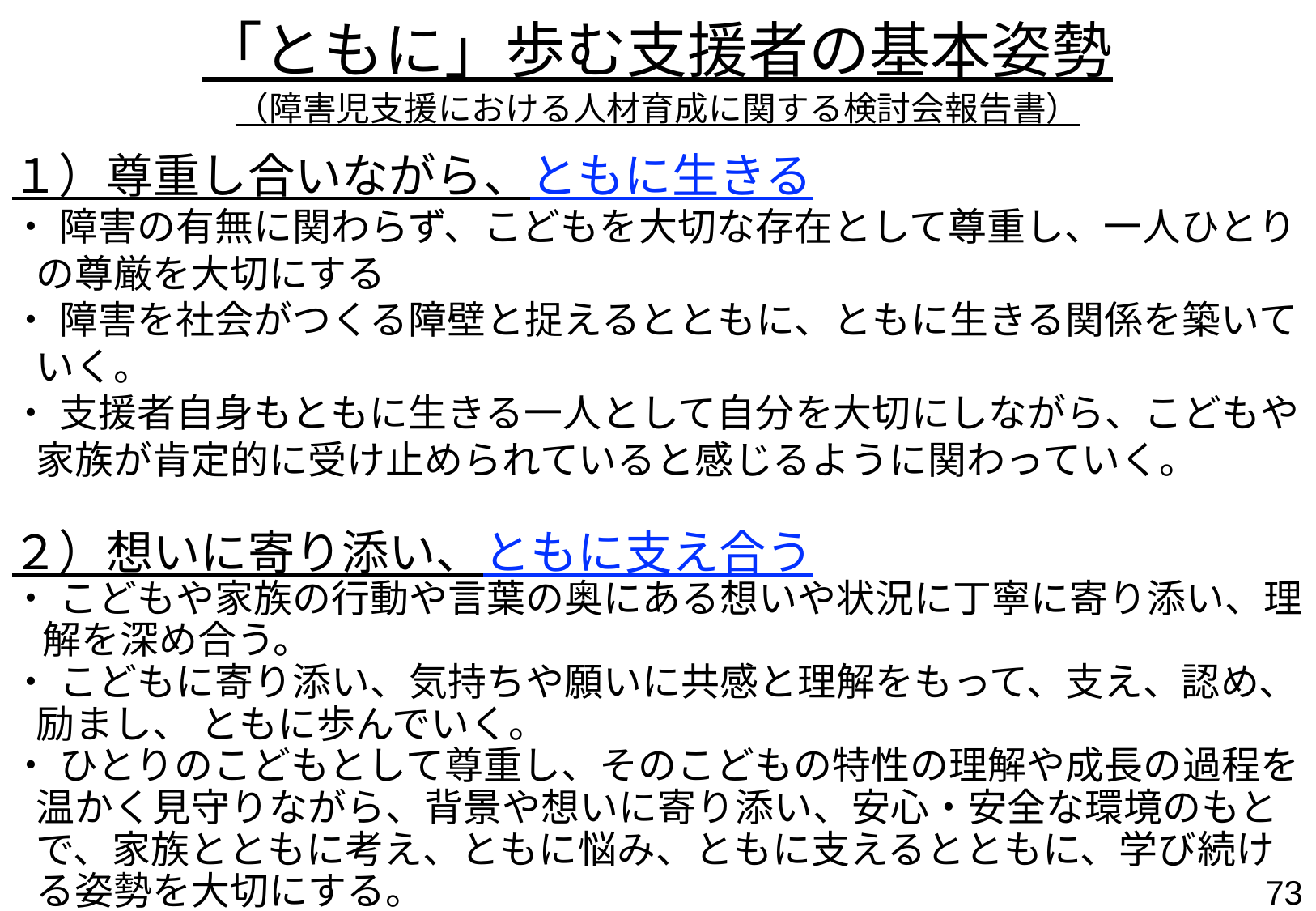

「ともに」歩む支援者の基本姿勢
（障害児支援における人材育成に関する検討会報告書）
１）尊重し合いながら、ともに生きる
・ 障害の有無に関わらず、こどもを大切な存在として尊重し、一人ひとりの尊厳を大切にする
・ 障害を社会がつくる障壁と捉えるとともに、ともに生きる関係を築いていく。
・ 支援者自身もともに生きる一人として自分を大切にしながら、こどもや家族が肯定的に受け止められていると感じるように関わっていく。
２）想いに寄り添い、ともに支え合う
・ こどもや家族の行動や言葉の奥にある想いや状況に丁寧に寄り添い、理解を深め合う。
・ こどもに寄り添い、気持ちや願いに共感と理解をもって、支え、認め、励まし、 ともに歩んでいく。
・ ひとりのこどもとして尊重し、そのこどもの特性の理解や成長の過程を温かく見守りながら、背景や想いに寄り添い、安心・安全な環境のもとで、家族とともに考え、ともに悩み、ともに支えるとともに、学び続ける姿勢を大切にする。
・ こどもや家族が内在的に持つ力を発揮できるような関わりを大切にしながら、ともに歩んでいく。

73